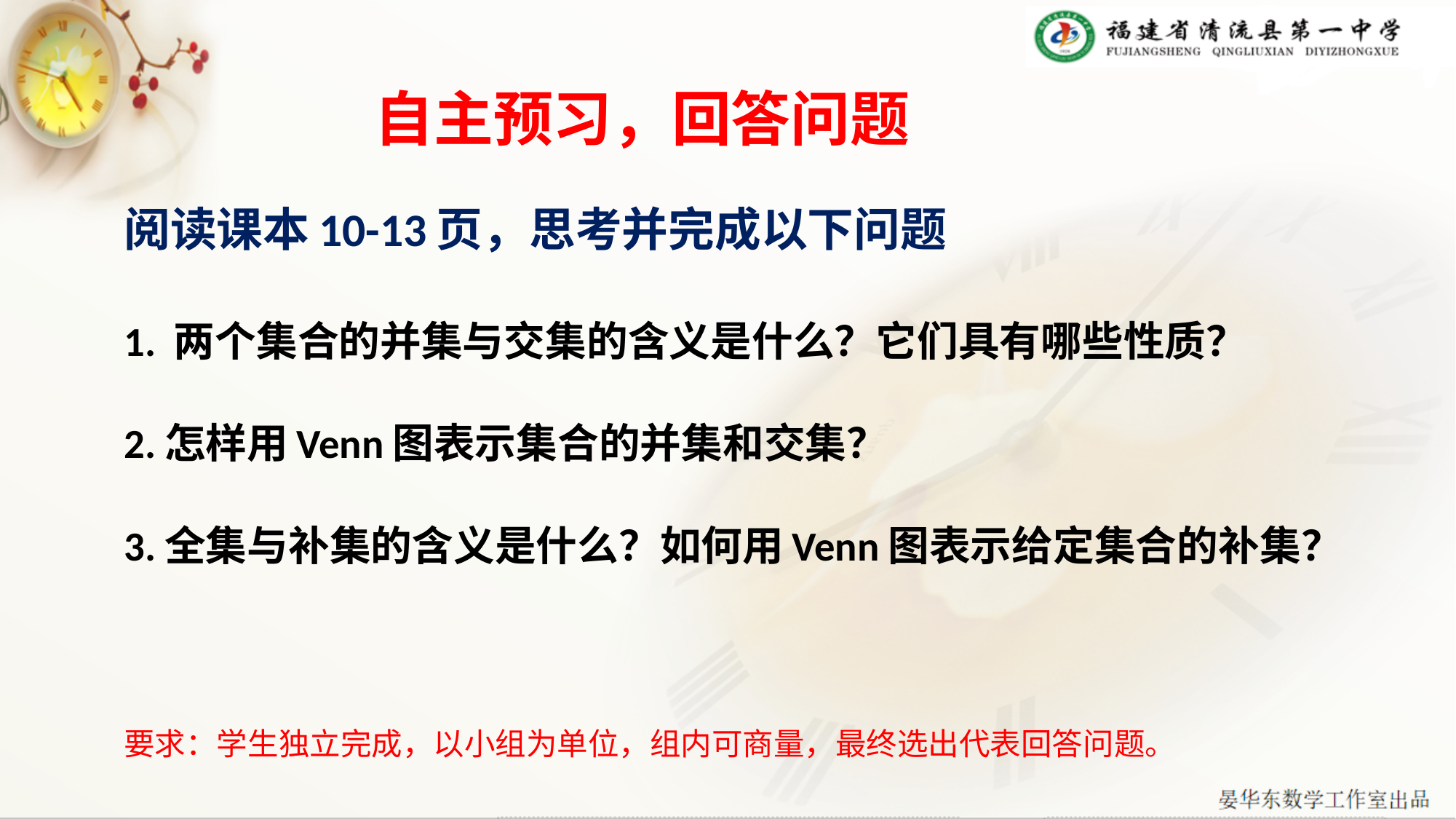

# 自主预习，回答问题
阅读课本10-13页，思考并完成以下问题

1. 两个集合的并集与交集的含义是什么？它们具有哪些性质？

2.怎样用Venn图表示集合的并集和交集？

3.全集与补集的含义是什么？如何用Venn图表示给定集合的补集？

要求：学生独立完成，以小组为单位，组内可商量，最终选出代表回答问题。